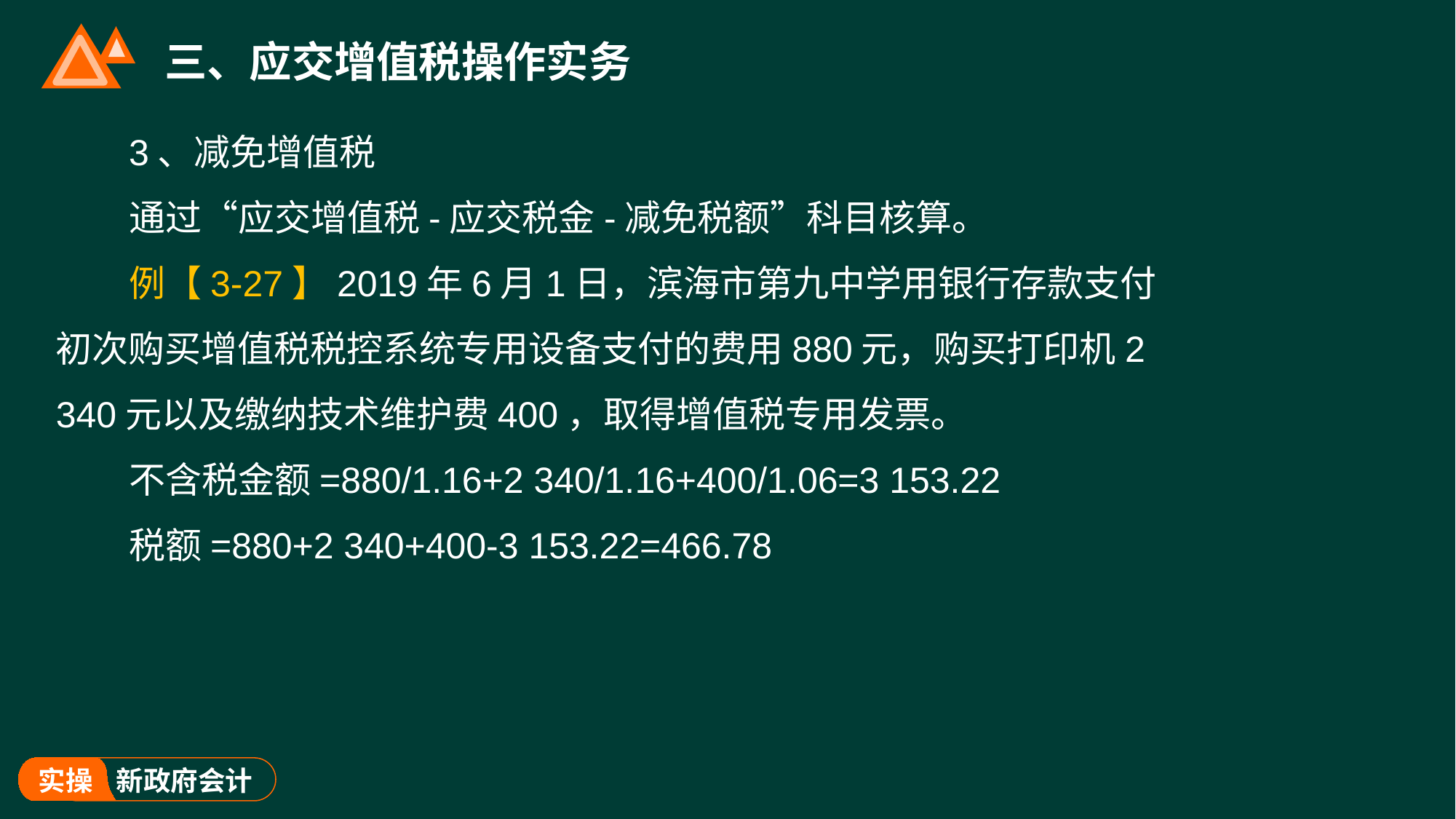

# 三、应交增值税操作实务
3、减免增值税
通过“应交增值税-应交税金-减免税额”科目核算。
例【3-27】2019年6月1日，滨海市第九中学用银行存款支付初次购买增值税税控系统专用设备支付的费用880元，购买打印机2 340元以及缴纳技术维护费400，取得增值税专用发票。
不含税金额=880/1.16+2 340/1.16+400/1.06=3 153.22
税额=880+2 340+400-3 153.22=466.78